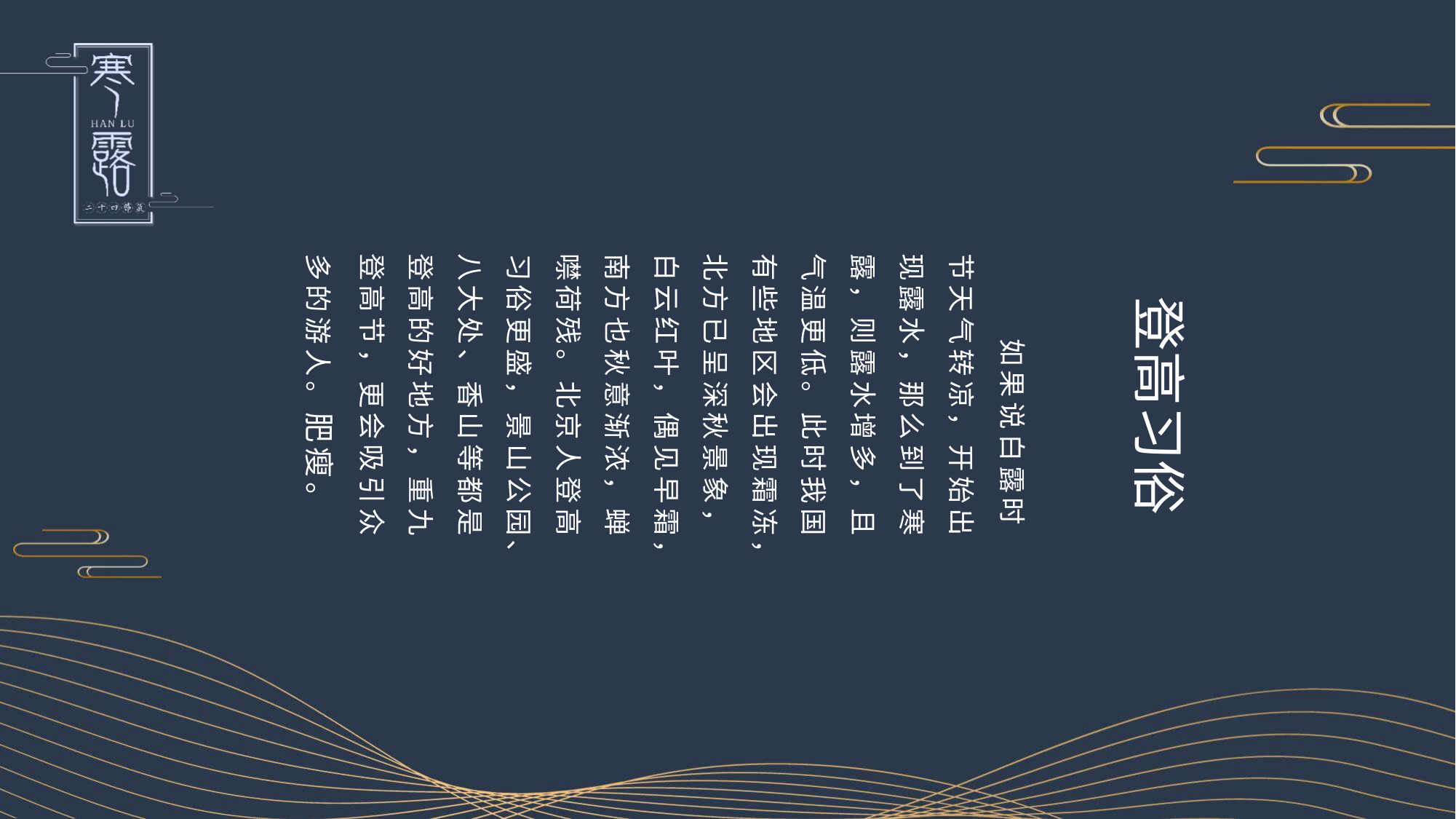

如果说白露时节天气转凉，开始出现露水，那么到了寒露，则露水增多，且气温更低。此时我国有些地区会出现霜冻，北方已呈深秋景象，白云红叶，偶见早霜，南方也秋意渐浓，蝉噤荷残。北京人登高习俗更盛，景山公园、八大处、香山等都是登高的好地方，重九登高节，更会吸引众多的游人。肥瘦。
登高习俗